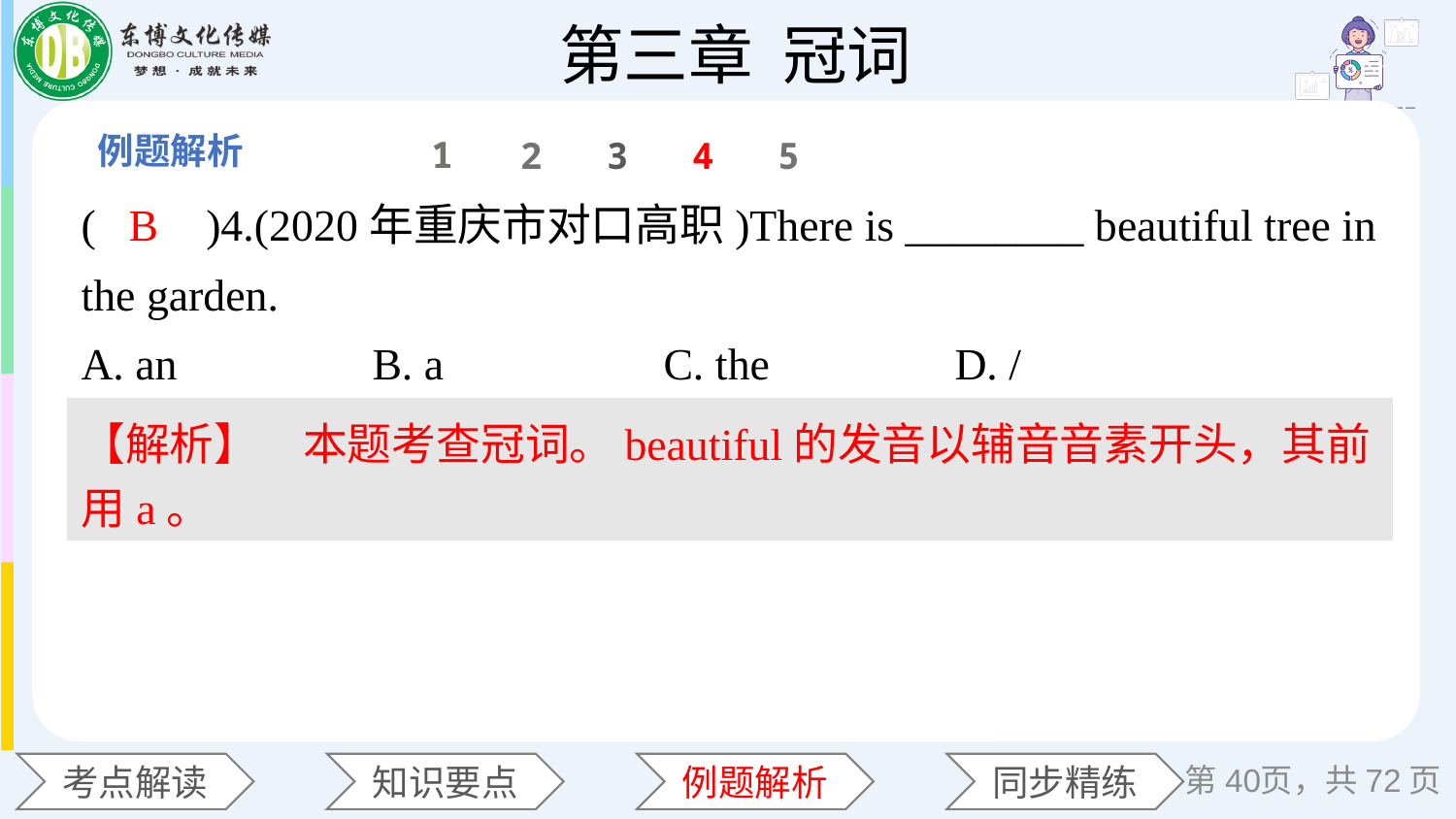

1
2
3
4
5
(　　)4.(2020年重庆市对口高职)There is ________ beautiful tree in the garden.
A. an    		B. a    		C. the    	D. /
B
【解析】　本题考查冠词。beautiful的发音以辅音音素开头，其前用a。
第40页，共72页